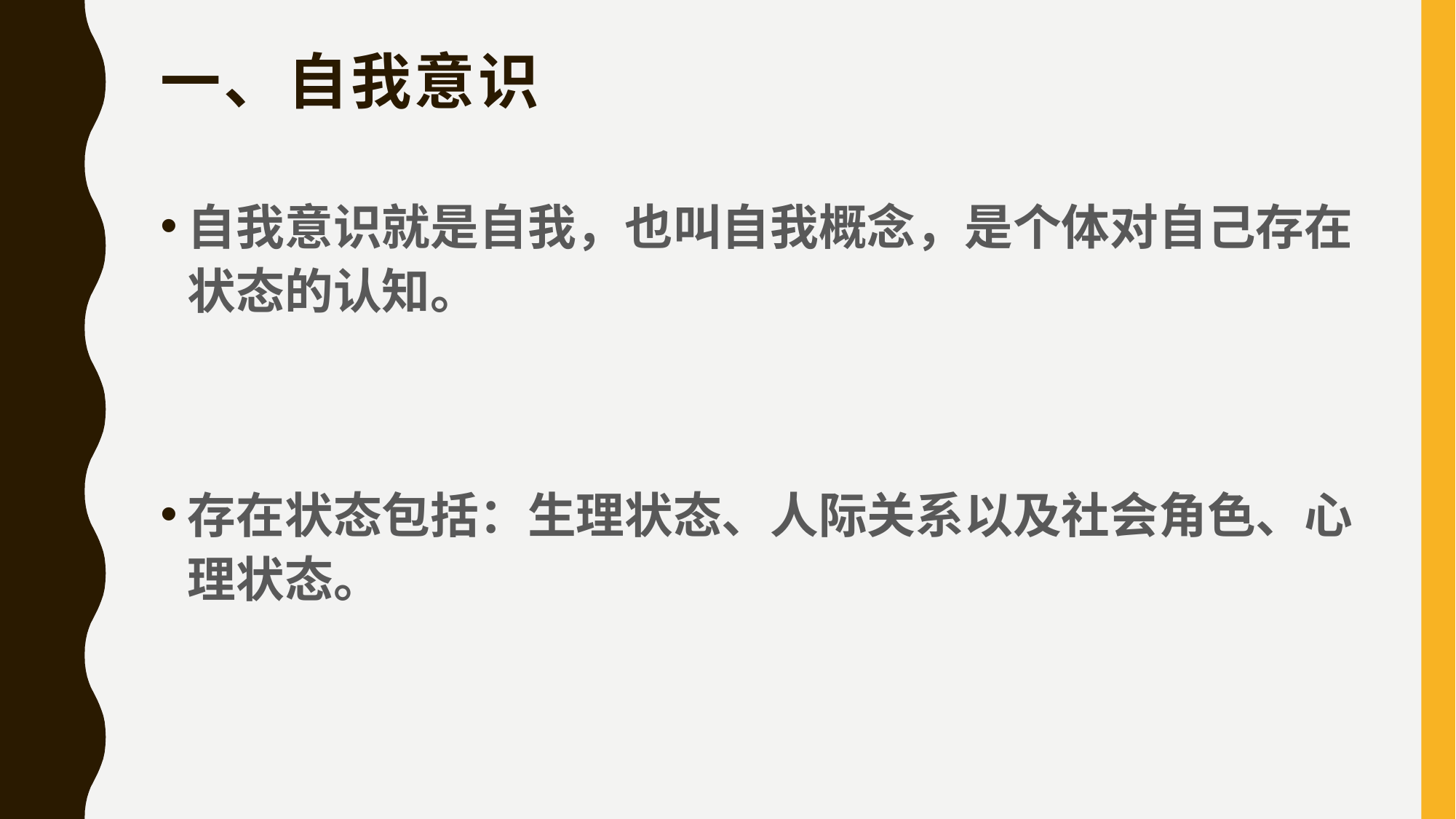

# 一、自我意识
自我意识就是自我，也叫自我概念，是个体对自己存在状态的认知。

存在状态包括：生理状态、人际关系以及社会角色、心理状态。